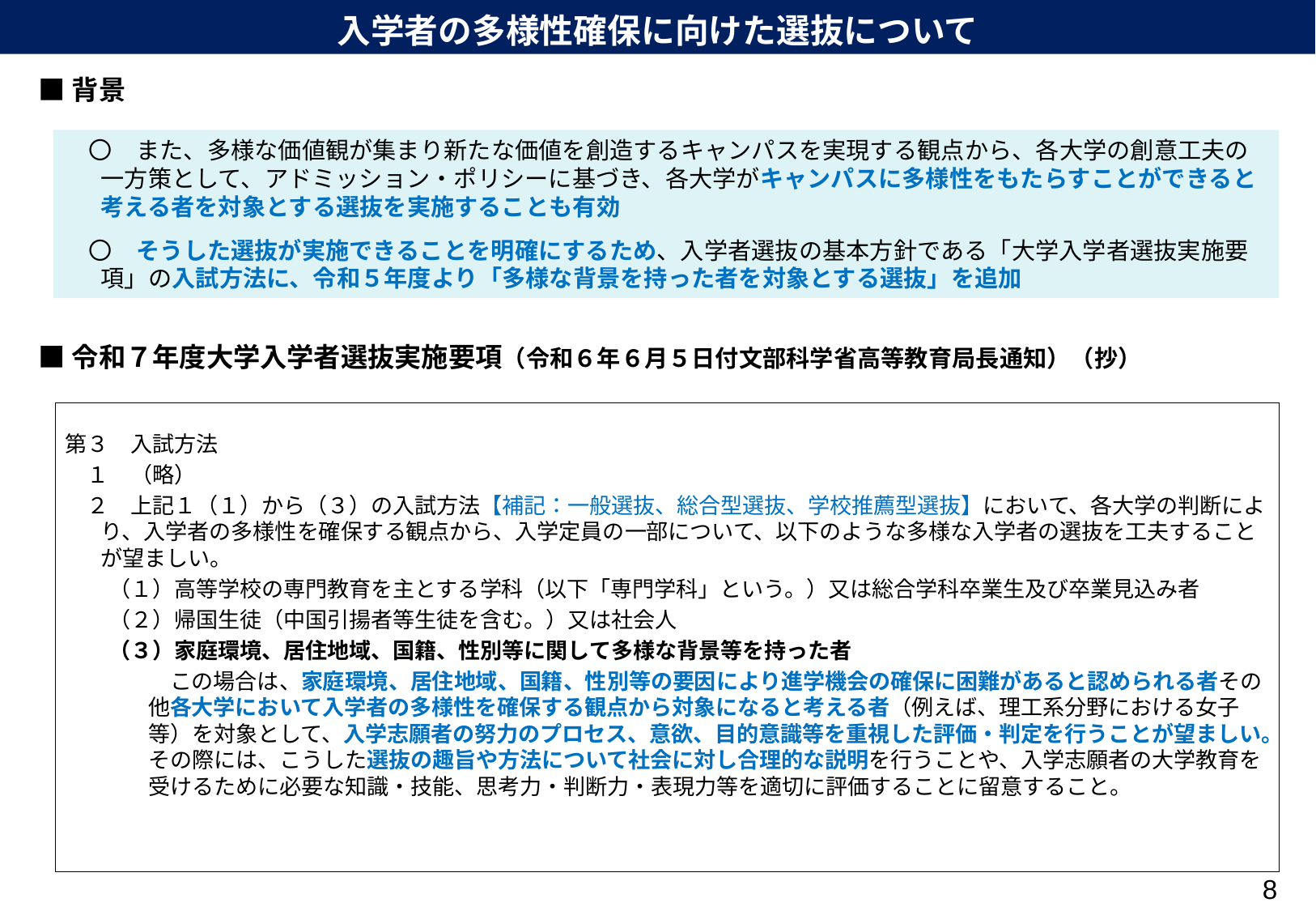

# 入学者の多様性確保に向けた選抜について
■背景
・令和５年１０月２８日の全国産業教育振興協会大会の決議
　専門高校等での学びを積極的に評価する大学等入学者選抜の実施・拡大、特に導入の進んでいない国公立大学における「専門学科・総合学科卒業生選抜」の積極的な導入並びに高等学校専攻科からの大学等への編入学の積極的受入
　〇　また、多様な価値観が集まり新たな価値を創造するキャンパスを実現する観点から、各大学の創意工夫の一方策として、アドミッション・ポリシーに基づき、各大学がキャンパスに多様性をもたらすことができると考える者を対象とする選抜を実施することも有効
　〇　そうした選抜が実施できることを明確にするため、入学者選抜の基本方針である「大学入学者選抜実施要項」の入試方法に、令和５年度より「多様な背景を持った者を対象とする選抜」を追加
■令和７年度大学入学者選抜実施要項（令和６年６月５日付文部科学省高等教育局長通知）（抄）

第３　入試方法
　１　（略）
　２　上記１（１）から（３）の入試方法【補記：一般選抜、総合型選抜、学校推薦型選抜】において、各大学の判断により、入学者の多様性を確保する観点から、入学定員の一部について、以下のような多様な入学者の選抜を工夫することが望ましい。
　　（１）高等学校の専門教育を主とする学科（以下「専門学科」という。）又は総合学科卒業生及び卒業見込み者
　　（２）帰国生徒（中国引揚者等生徒を含む。）又は社会人
　　（３）家庭環境、居住地域、国籍、性別等に関して多様な背景等を持った者
　この場合は、家庭環境、居住地域、国籍、性別等の要因により進学機会の確保に困難があると認められる者その他各大学において入学者の多様性を確保する観点から対象になると考える者（例えば、理工系分野における女子等）を対象として、入学志願者の努力のプロセス、意欲、目的意識等を重視した評価・判定を行うことが望ましい。その際には、こうした選抜の趣旨や方法について社会に対し合理的な説明を行うことや、入学志願者の大学教育を受けるために必要な知識・技能、思考力・判断力・表現力等を適切に評価することに留意すること。
・対象の受験生に情報が適切に届くよう、選抜方法及びその対象について、選抜の名称から明らかになることが望ましい

※専門学科卒業生を対象としていることが名称だけだと分からないものが多くある
※女子枠や地域出身者枠が別枠であることを対外的にも示す意味でも有効と考えられる
8